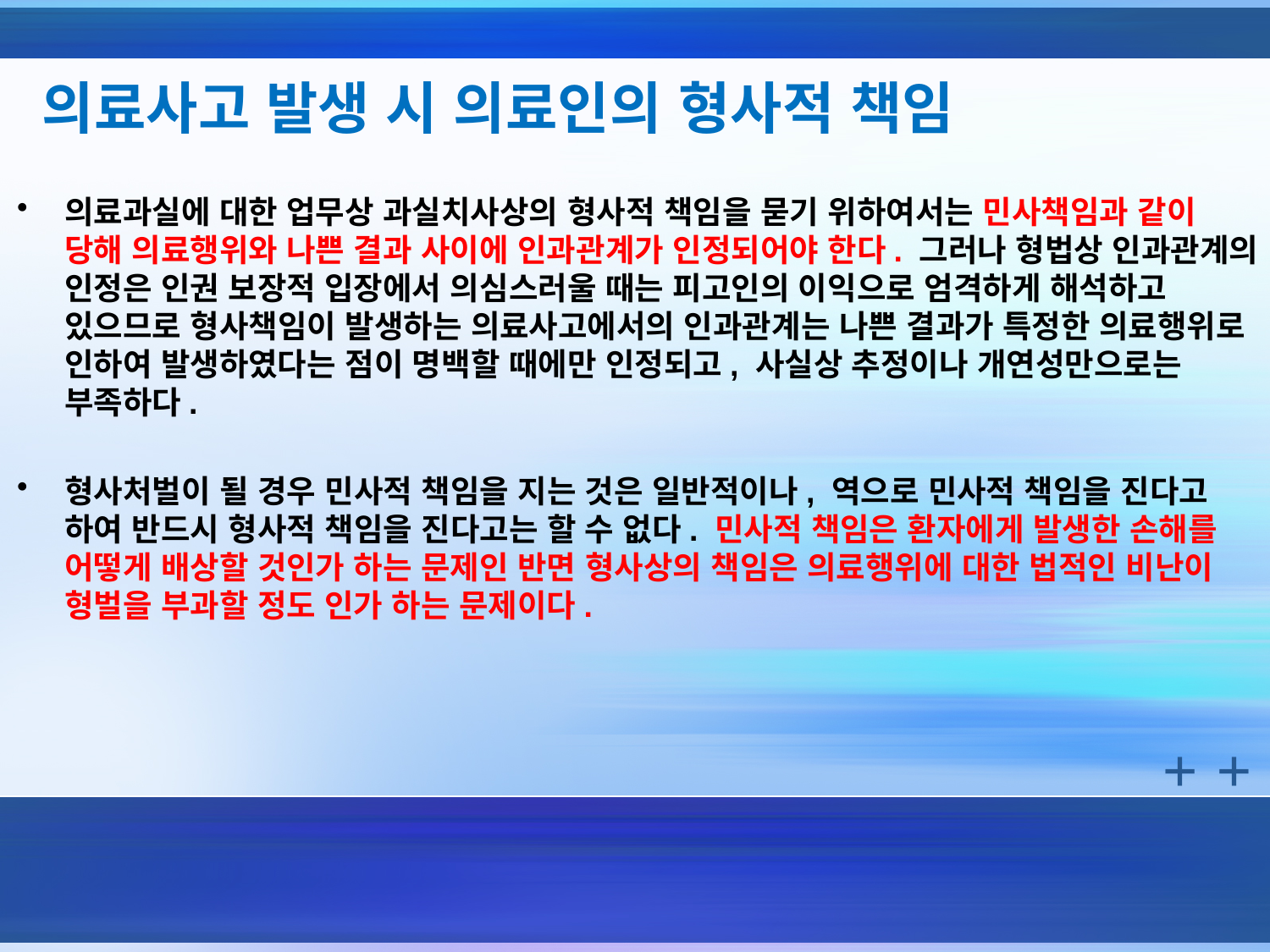

# 의료사고 발생 시 의료인의 형사적 책임
의료과실에 대한 업무상 과실치사상의 형사적 책임을 묻기 위하여서는 민사책임과 같이 당해 의료행위와 나쁜 결과 사이에 인과관계가 인정되어야 한다. 그러나 형법상 인과관계의 인정은 인권 보장적 입장에서 의심스러울 때는 피고인의 이익으로 엄격하게 해석하고 있으므로 형사책임이 발생하는 의료사고에서의 인과관계는 나쁜 결과가 특정한 의료행위로 인하여 발생하였다는 점이 명백할 때에만 인정되고, 사실상 추정이나 개연성만으로는 부족하다.

형사처벌이 될 경우 민사적 책임을 지는 것은 일반적이나, 역으로 민사적 책임을 진다고 하여 반드시 형사적 책임을 진다고는 할 수 없다. 민사적 책임은 환자에게 발생한 손해를 어떻게 배상할 것인가 하는 문제인 반면 형사상의 책임은 의료행위에 대한 법적인 비난이 형벌을 부과할 정도 인가 하는 문제이다.